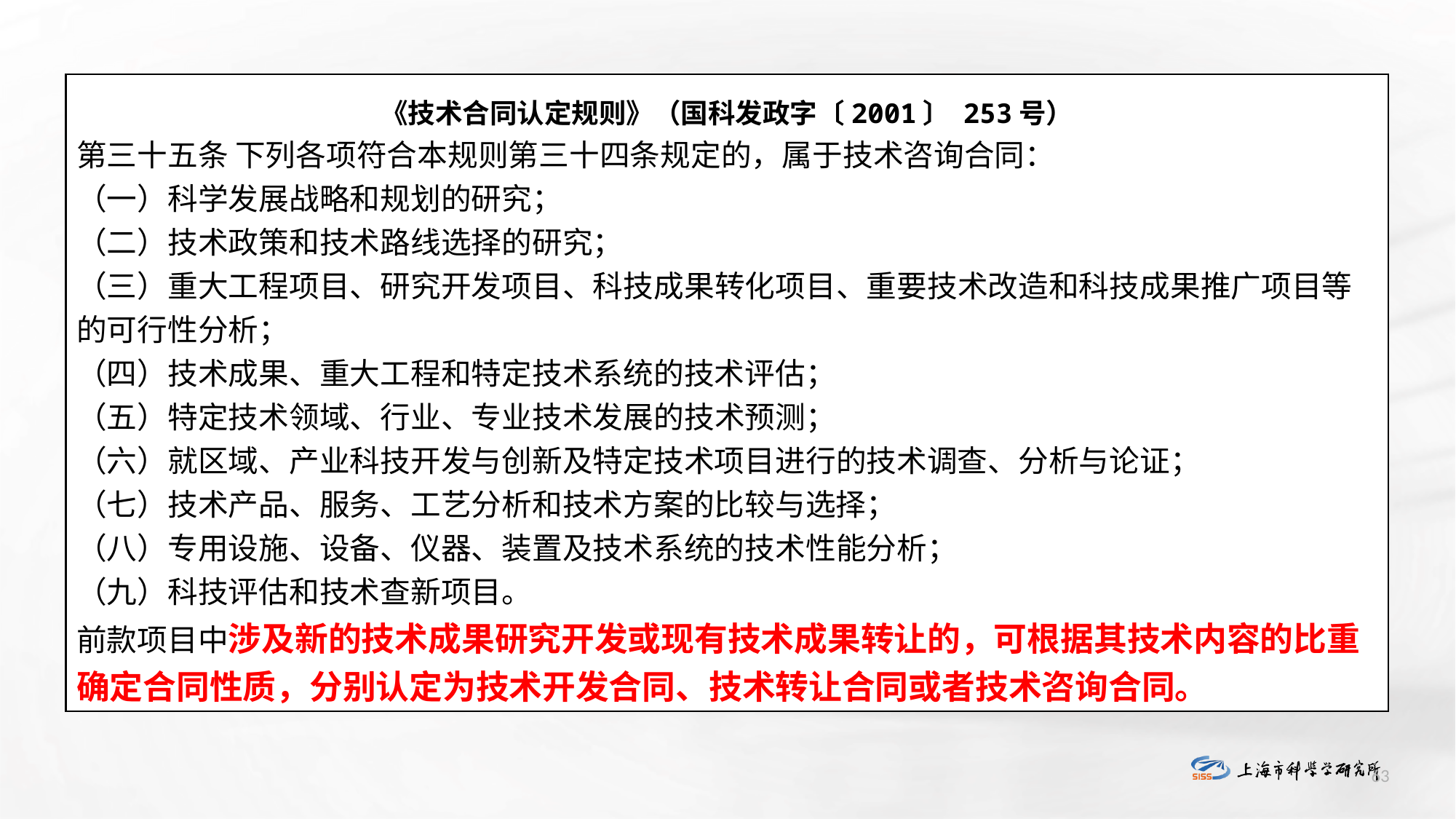

《技术合同认定规则》（国科发政字〔2001〕 253号）
第三十五条 下列各项符合本规则第三十四条规定的，属于技术咨询合同： 
（一）科学发展战略和规划的研究； 
（二）技术政策和技术路线选择的研究； 
（三）重大工程项目、研究开发项目、科技成果转化项目、重要技术改造和科技成果推广项目等的可行性分析； 
（四）技术成果、重大工程和特定技术系统的技术评估； 
（五）特定技术领域、行业、专业技术发展的技术预测； 
（六）就区域、产业科技开发与创新及特定技术项目进行的技术调查、分析与论证； 
（七）技术产品、服务、工艺分析和技术方案的比较与选择； 
（八）专用设施、设备、仪器、装置及技术系统的技术性能分析； 
（九）科技评估和技术查新项目。
前款项目中涉及新的技术成果研究开发或现有技术成果转让的，可根据其技术内容的比重确定合同性质，分别认定为技术开发合同、技术转让合同或者技术咨询合同。
63